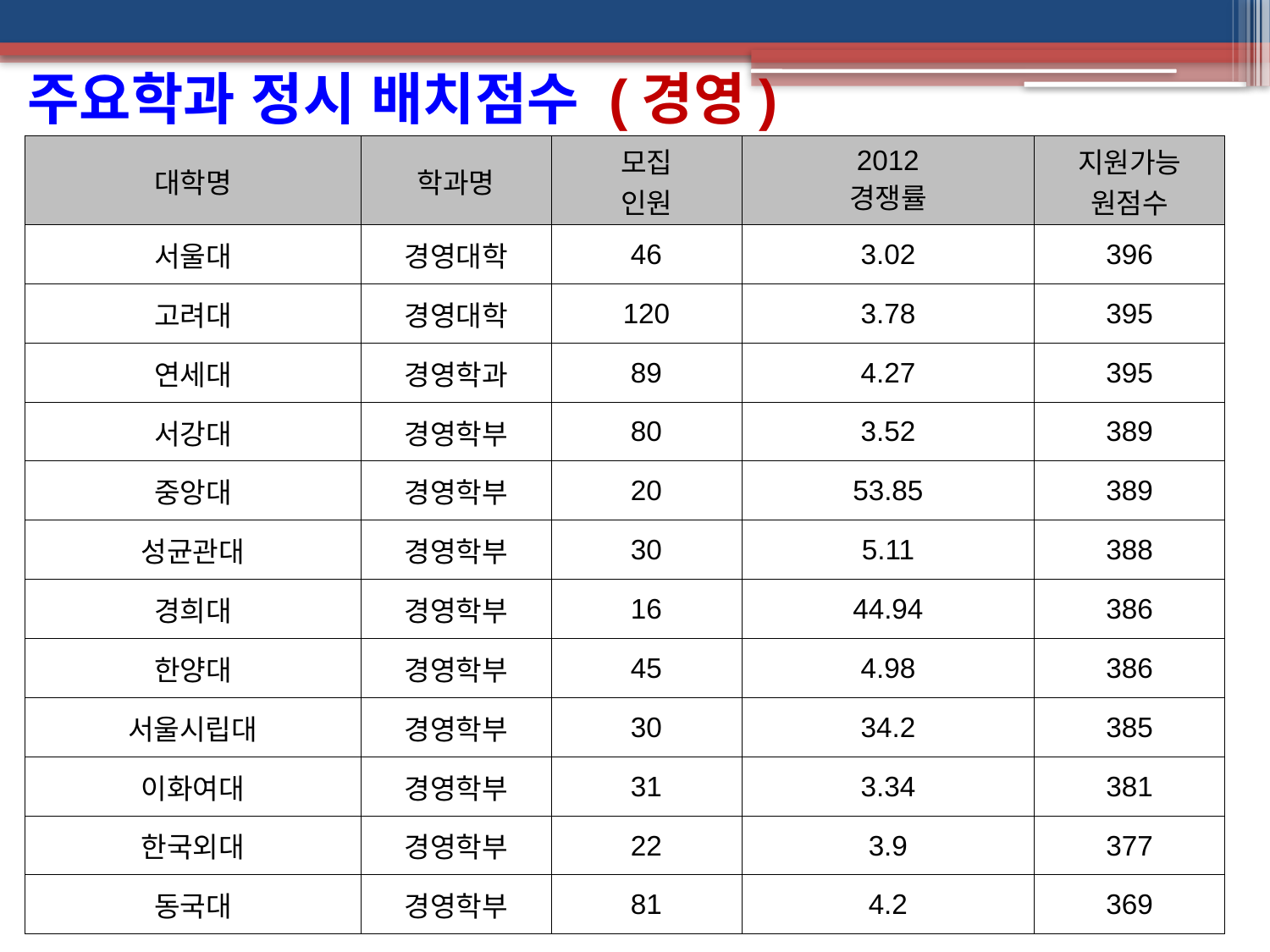

주요학과 정시 배치점수 (경영)
| 대학명 | 학과명 | 모집 인원 | 2012 경쟁률 | 지원가능 원점수 |
| --- | --- | --- | --- | --- |
| 서울대 | 경영대학 | 46 | 3.02 | 396 |
| 고려대 | 경영대학 | 120 | 3.78 | 395 |
| 연세대 | 경영학과 | 89 | 4.27 | 395 |
| 서강대 | 경영학부 | 80 | 3.52 | 389 |
| 중앙대 | 경영학부 | 20 | 53.85 | 389 |
| 성균관대 | 경영학부 | 30 | 5.11 | 388 |
| 경희대 | 경영학부 | 16 | 44.94 | 386 |
| 한양대 | 경영학부 | 45 | 4.98 | 386 |
| 서울시립대 | 경영학부 | 30 | 34.2 | 385 |
| 이화여대 | 경영학부 | 31 | 3.34 | 381 |
| 한국외대 | 경영학부 | 22 | 3.9 | 377 |
| 동국대 | 경영학부 | 81 | 4.2 | 369 |